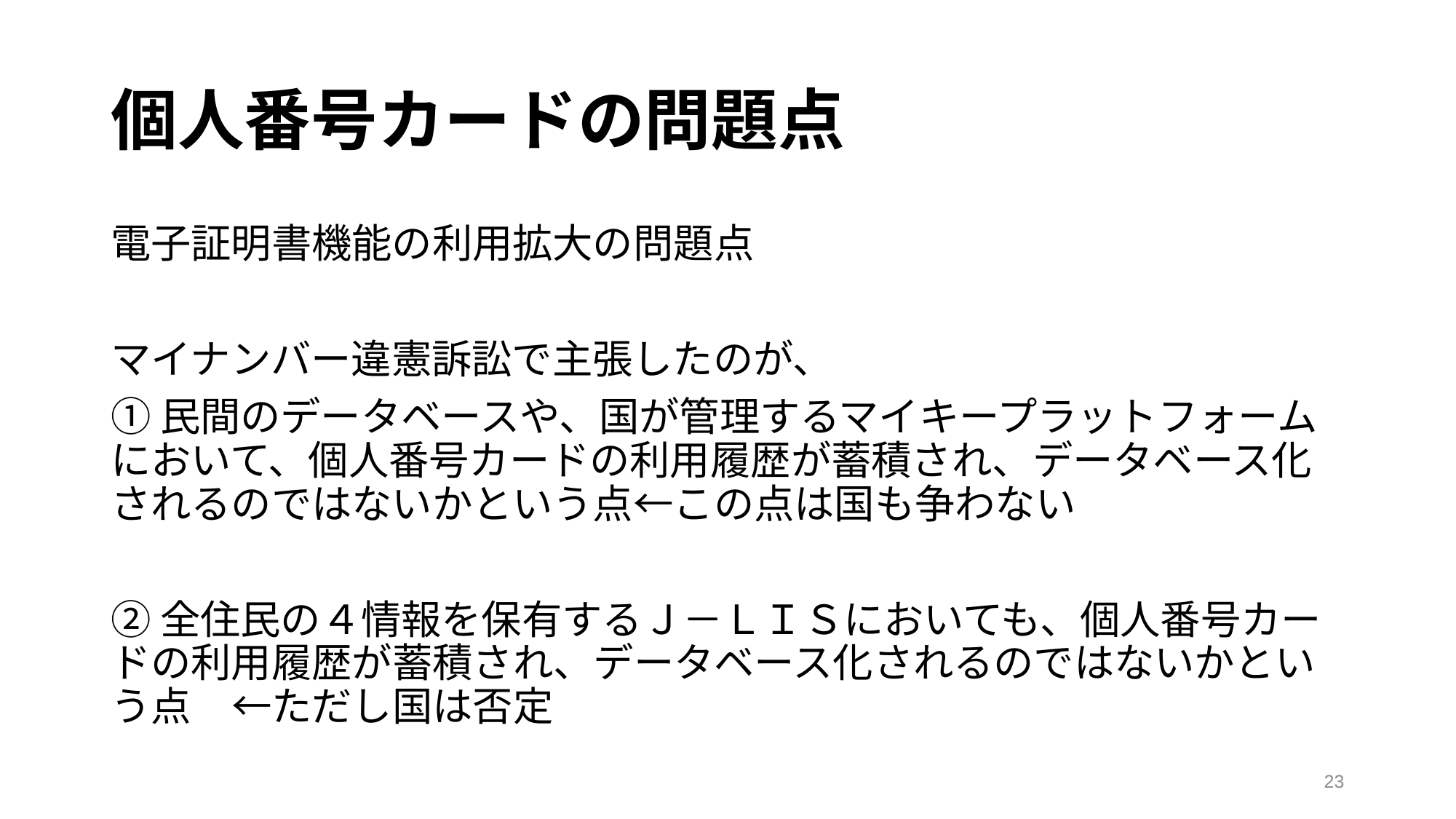

# 個人番号カードの問題点
電子証明書機能の利用拡大の問題点

マイナンバー違憲訴訟で主張したのが、
①民間のデータベースや、国が管理するマイキープラットフォームにおいて、個人番号カードの利用履歴が蓄積され、データベース化されるのではないかという点←この点は国も争わない

②全住民の４情報を保有するＪ－ＬＩＳにおいても、個人番号カードの利用履歴が蓄積され、データベース化されるのではないかという点　←ただし国は否定

23